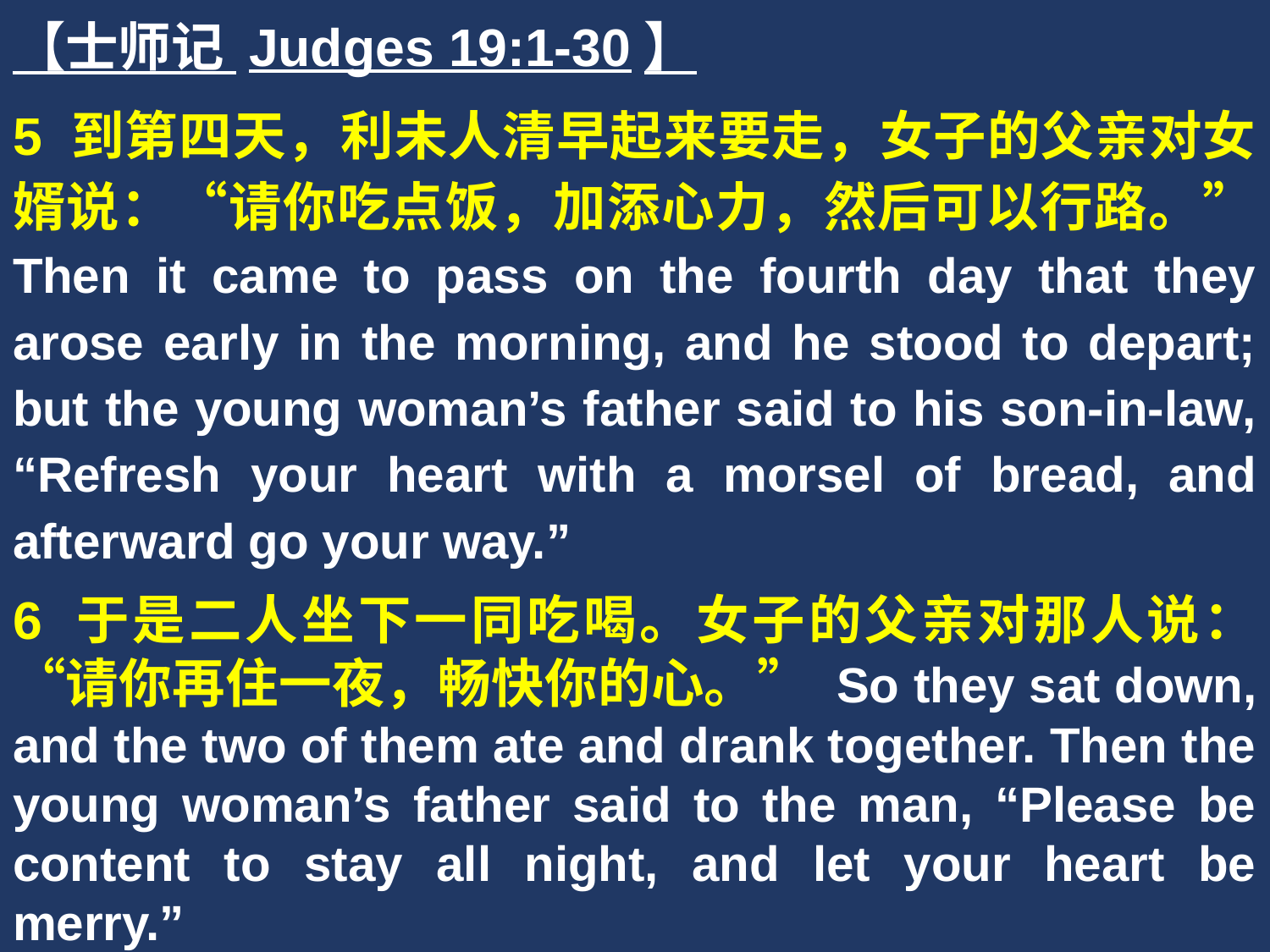

【士师记 Judges 19:1-30】
5 到第四天，利未人清早起来要走，女子的父亲对女婿说：“请你吃点饭，加添心力，然后可以行路。” Then it came to pass on the fourth day that they arose early in the morning, and he stood to depart; but the young woman’s father said to his son-in-law, “Refresh your heart with a morsel of bread, and afterward go your way.”
6 于是二人坐下一同吃喝。女子的父亲对那人说：“请你再住一夜，畅快你的心。” So they sat down, and the two of them ate and drank together. Then the young woman’s father said to the man, “Please be content to stay all night, and let your heart be merry.”